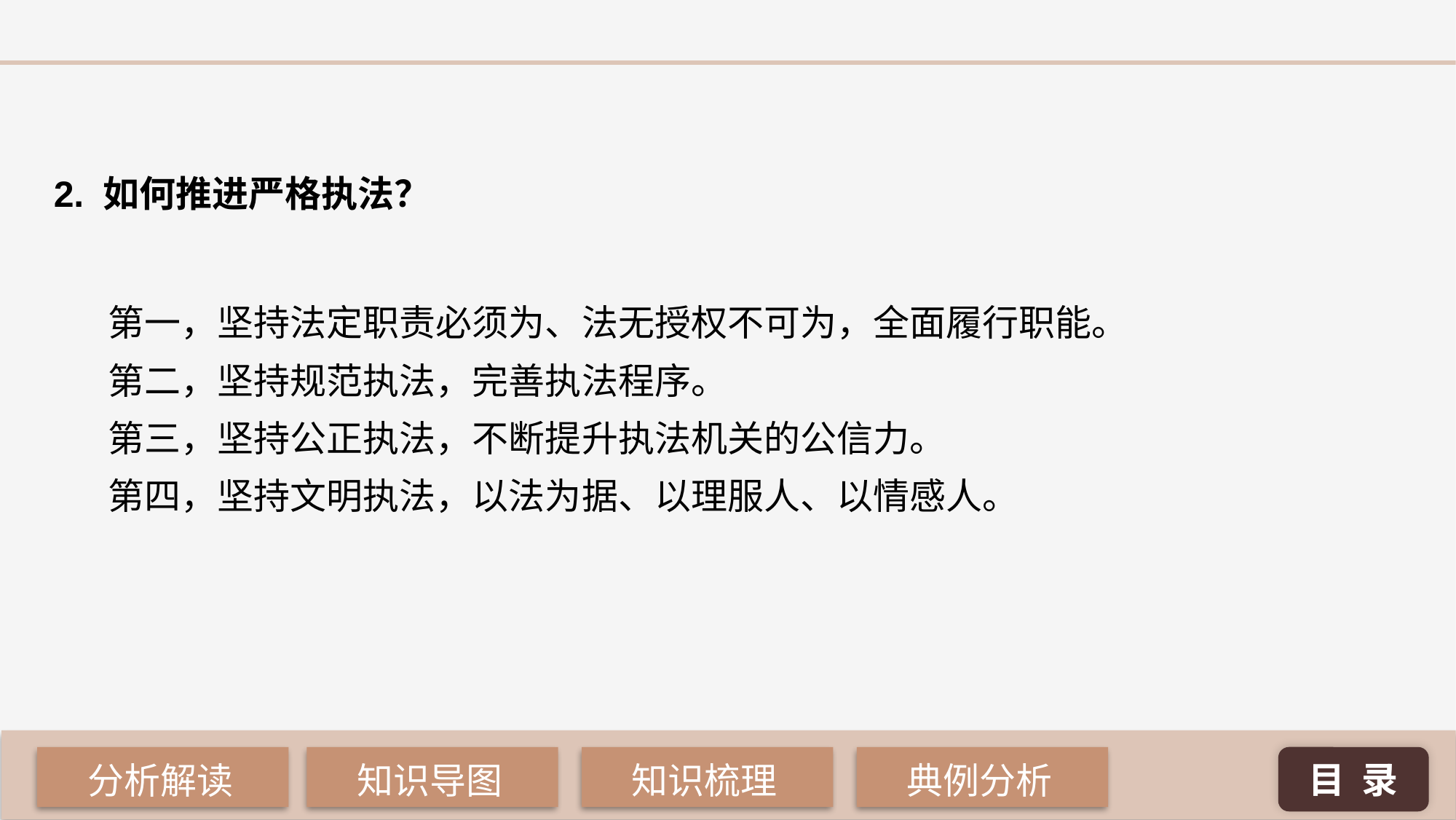

2. 如何推进严格执法？
第一，坚持法定职责必须为、法无授权不可为，全面履行职能。
第二，坚持规范执法，完善执法程序。
第三，坚持公正执法，不断提升执法机关的公信力。
第四，坚持文明执法，以法为据、以理服人、以情感人。